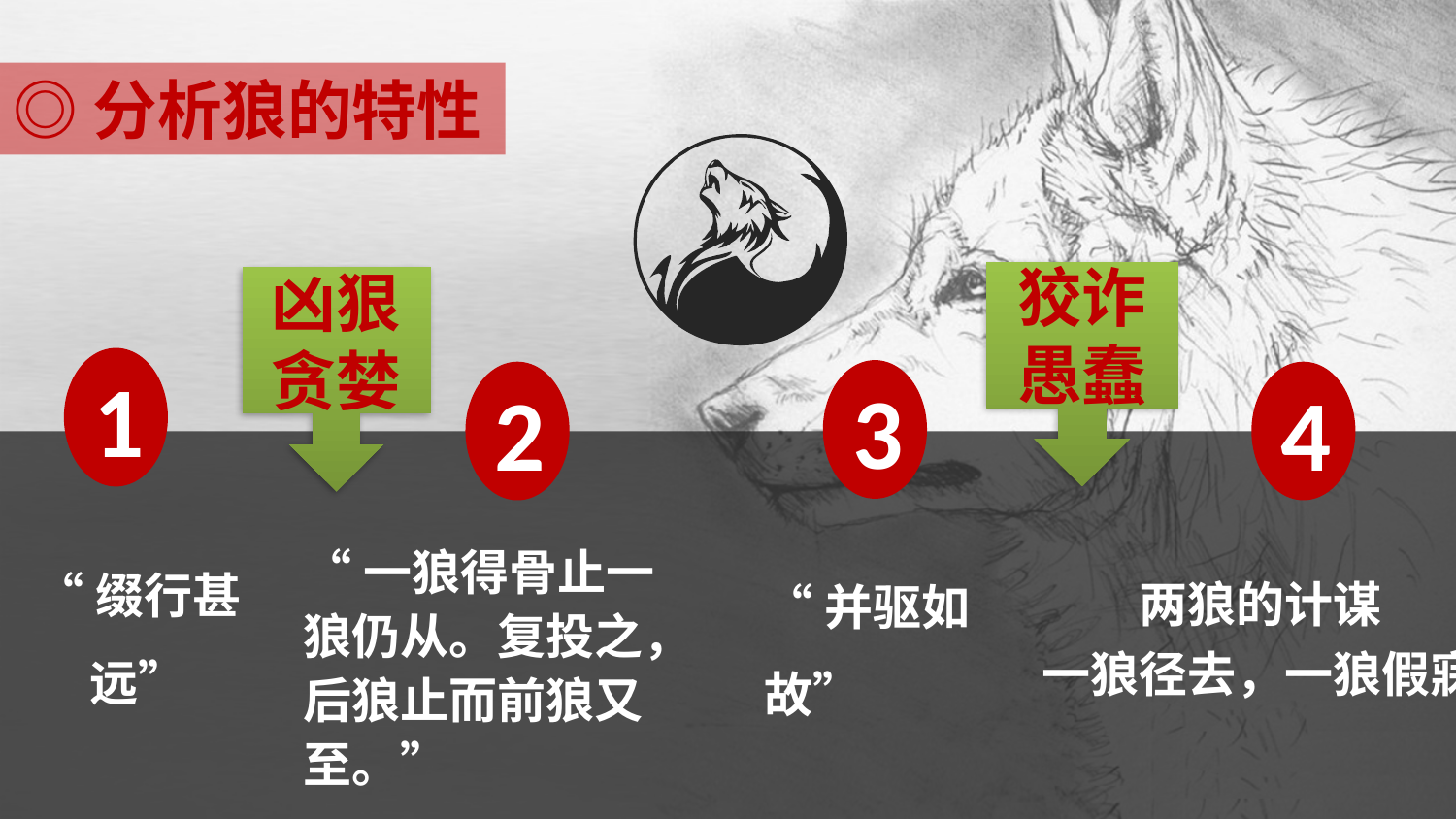

◎分析狼的特性

狡诈
愚蠢
凶狠
贪婪
1
3
2
4

“缀行甚远”
“一狼得骨止一狼仍从。复投之，后狼止而前狼又至。”
“并驱如故”
两狼的计谋
一狼径去，一狼假寐。